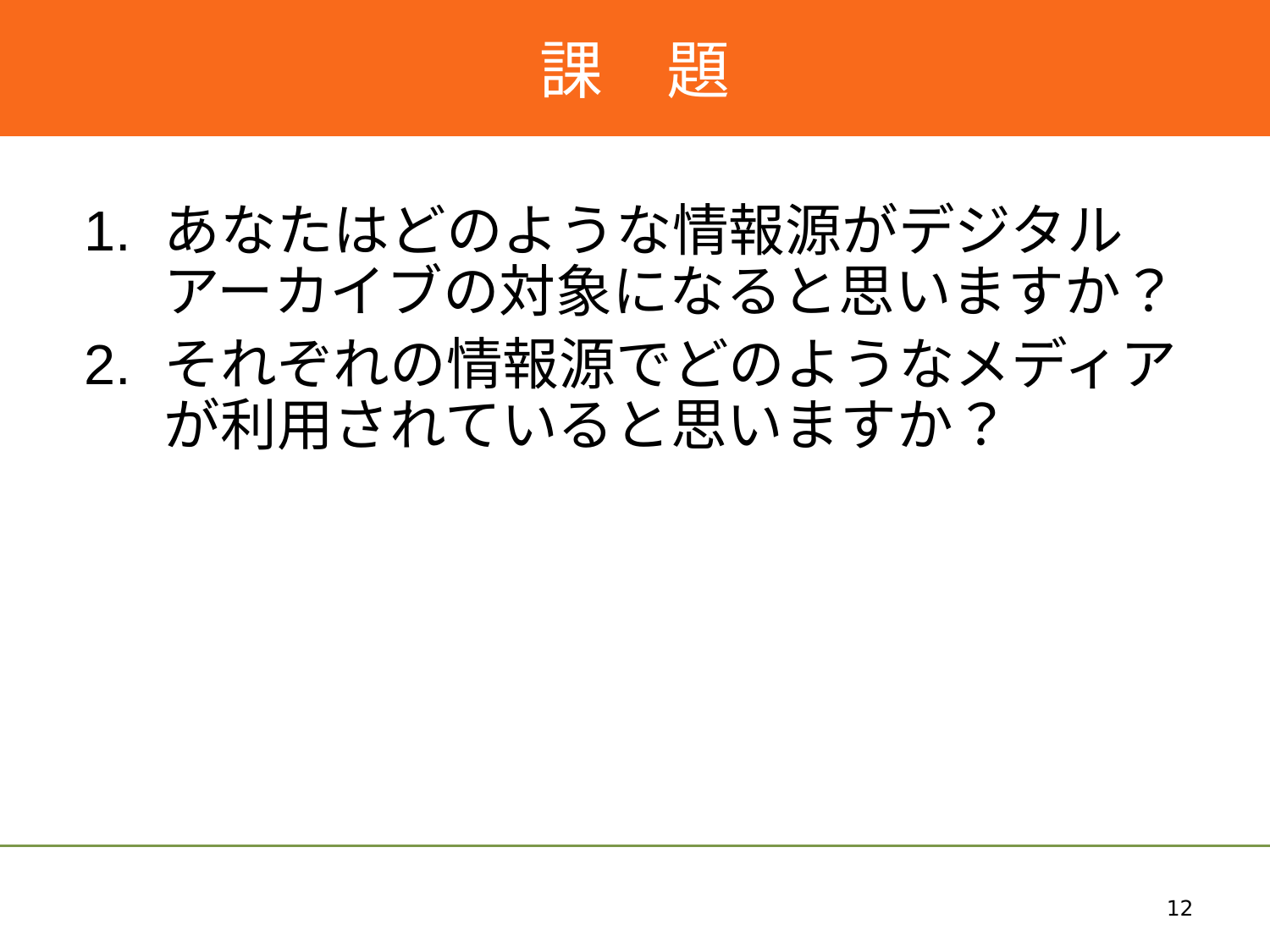

# 課　題

あなたはどのような情報源がデジタルアーカイブの対象になると思いますか？
それぞれの情報源でどのようなメディアが利用されていると思いますか？

12